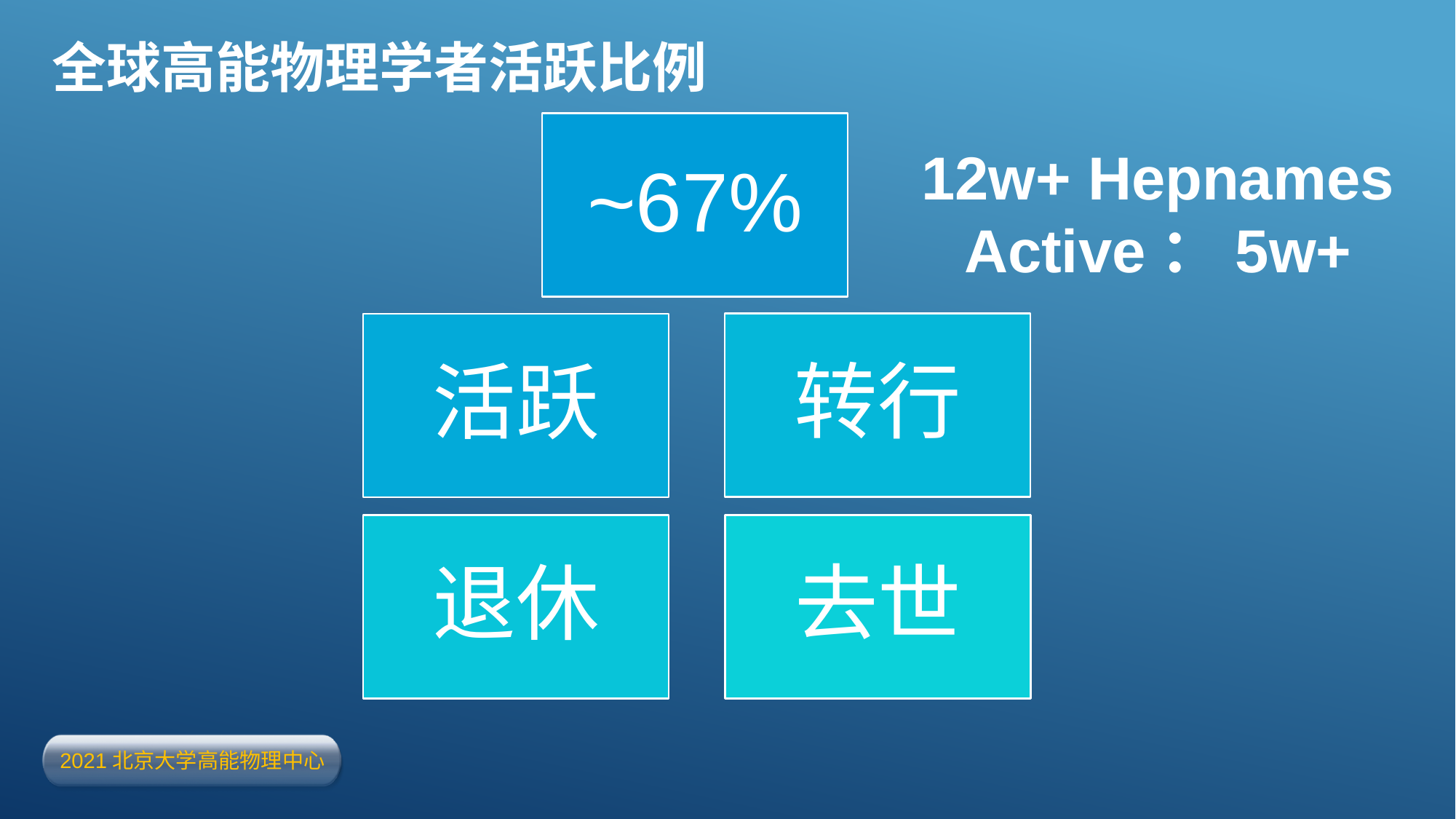

# 全球高能物理学者活跃比例
~67%
活跃
转行
退休
去世
12w+ Hepnames
Active：5w+